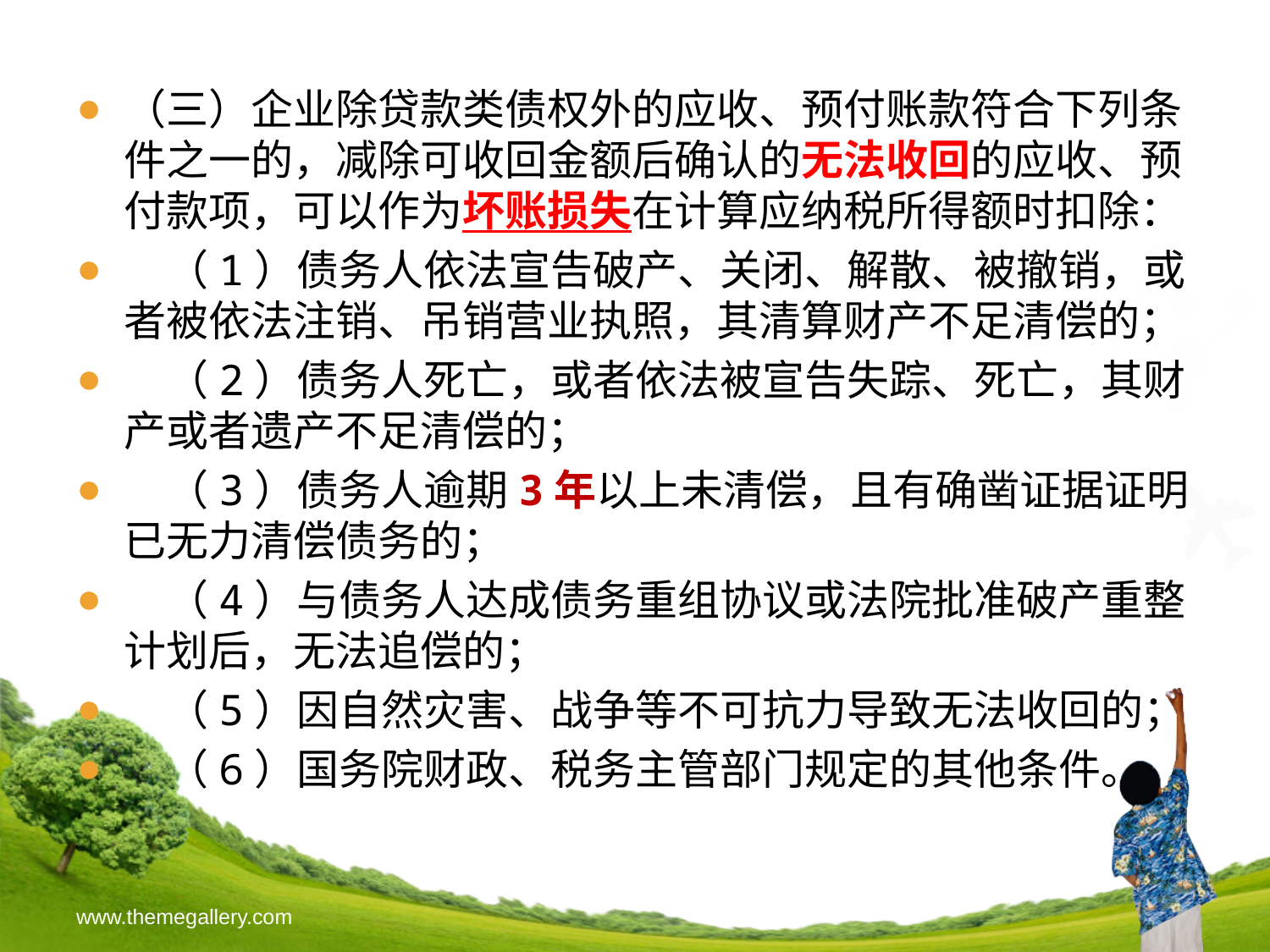

（三）企业除贷款类债权外的应收、预付账款符合下列条件之一的，减除可收回金额后确认的无法收回的应收、预付款项，可以作为坏账损失在计算应纳税所得额时扣除：
　（1）债务人依法宣告破产、关闭、解散、被撤销，或者被依法注销、吊销营业执照，其清算财产不足清偿的；
　（2）债务人死亡，或者依法被宣告失踪、死亡，其财产或者遗产不足清偿的；
　（3）债务人逾期3年以上未清偿，且有确凿证据证明已无力清偿债务的；
　（4）与债务人达成债务重组协议或法院批准破产重整计划后，无法追偿的；
　（5）因自然灾害、战争等不可抗力导致无法收回的；
　（6）国务院财政、税务主管部门规定的其他条件。

www.themegallery.com